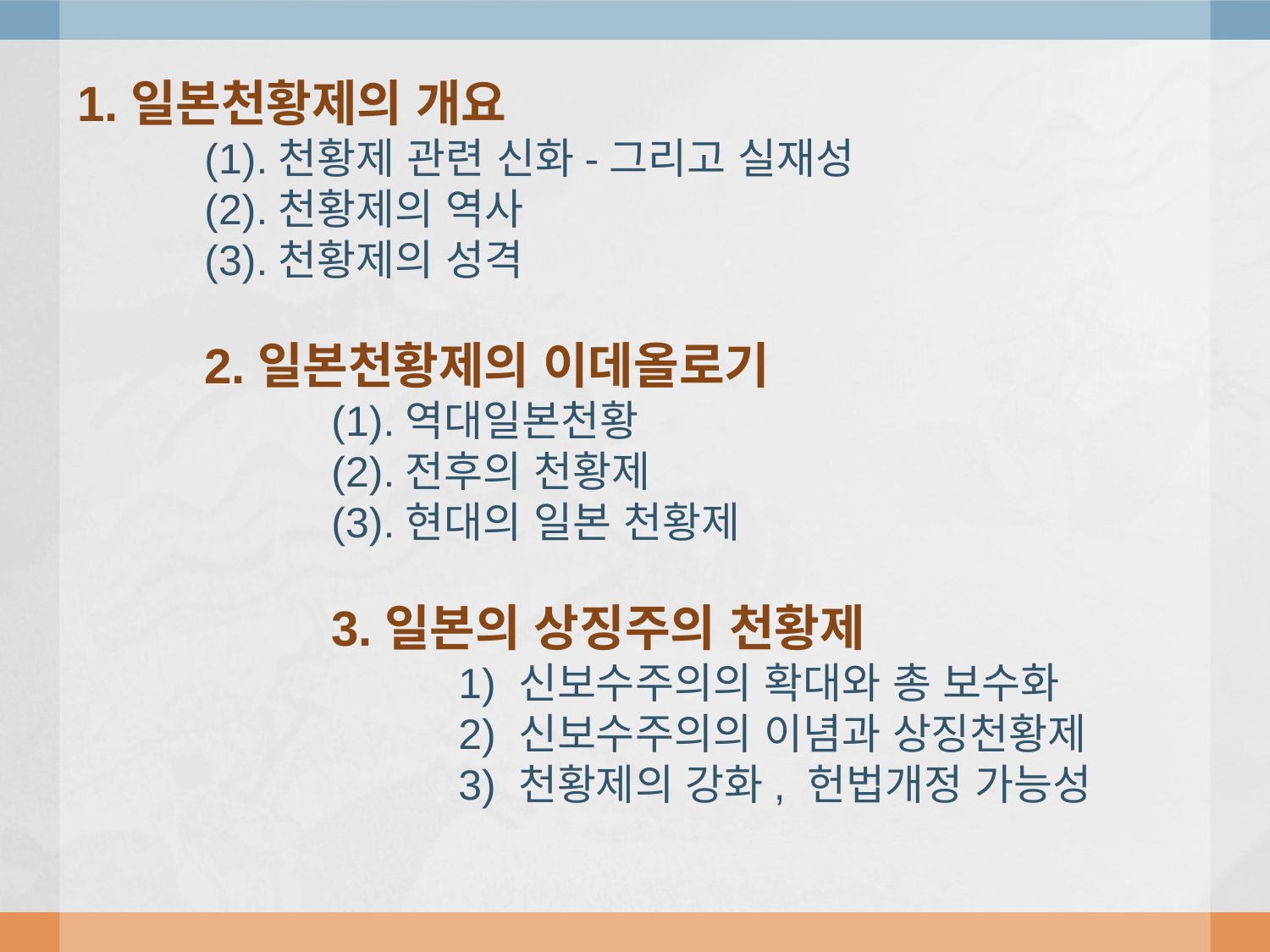

1.일본천황제의 개요
	(1).천황제 관련 신화-그리고 실재성
	(2).천황제의 역사
	(3).천황제의 성격

	2.일본천황제의 이데올로기
		(1).역대일본천황
		(2).전후의 천황제
		(3).현대의 일본 천황제

		3.일본의 상징주의 천황제
			1) 신보수주의의 확대와 총 보수화
			2) 신보수주의의 이념과 상징천황제
			3) 천황제의 강화, 헌법개정 가능성